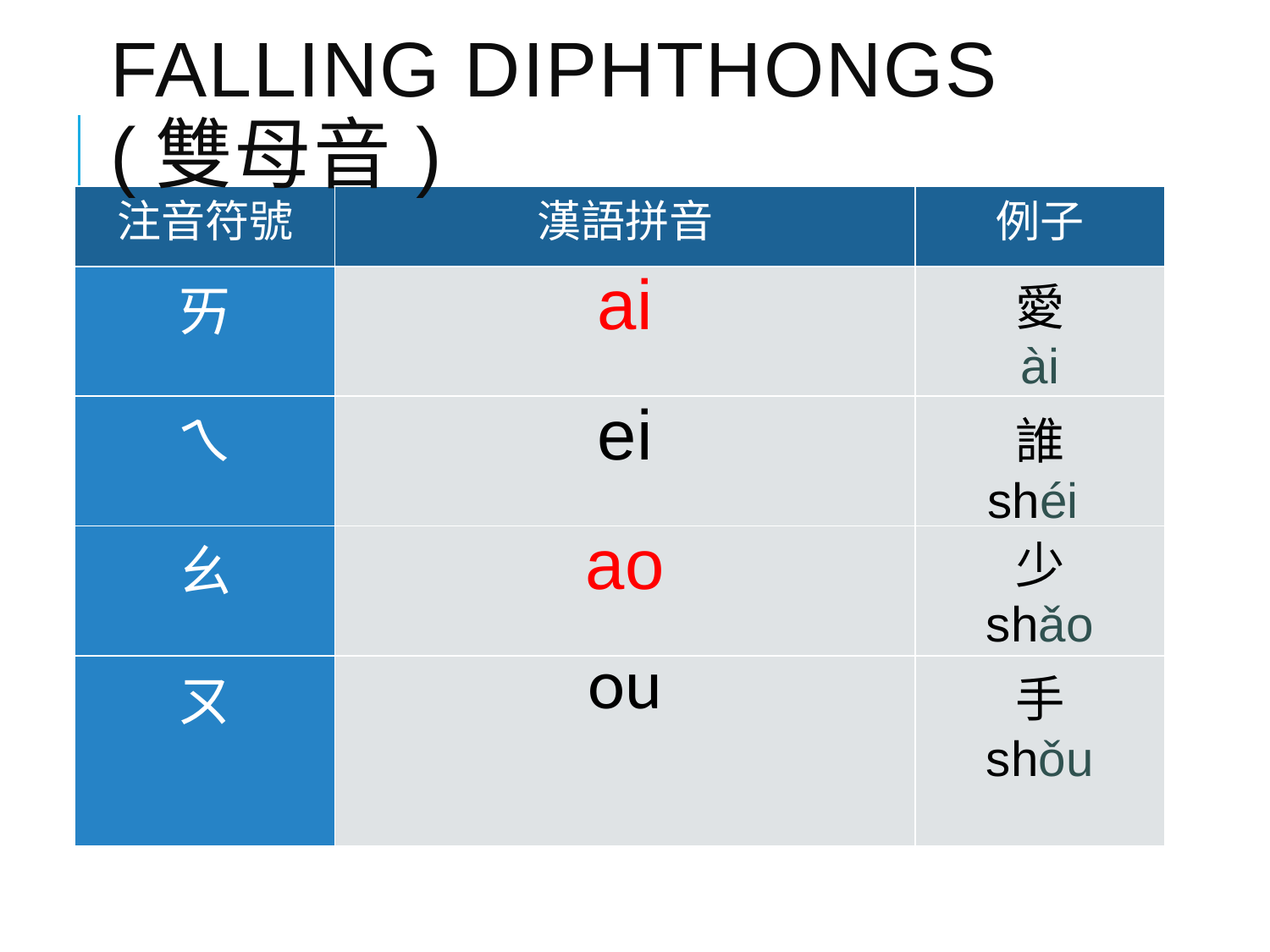

Falling Diphthongs (雙母音)
| 注音符號 | 漢語拼音 | 例子 |
| --- | --- | --- |
| ㄞ | ai | 愛 ài |
| ㄟ | ei | 誰 shéi |
| ㄠ | ao | 少 shǎo |
| --- | --- | --- |
| ㄡ | ou | 手 shǒu |
| --- | --- | --- |